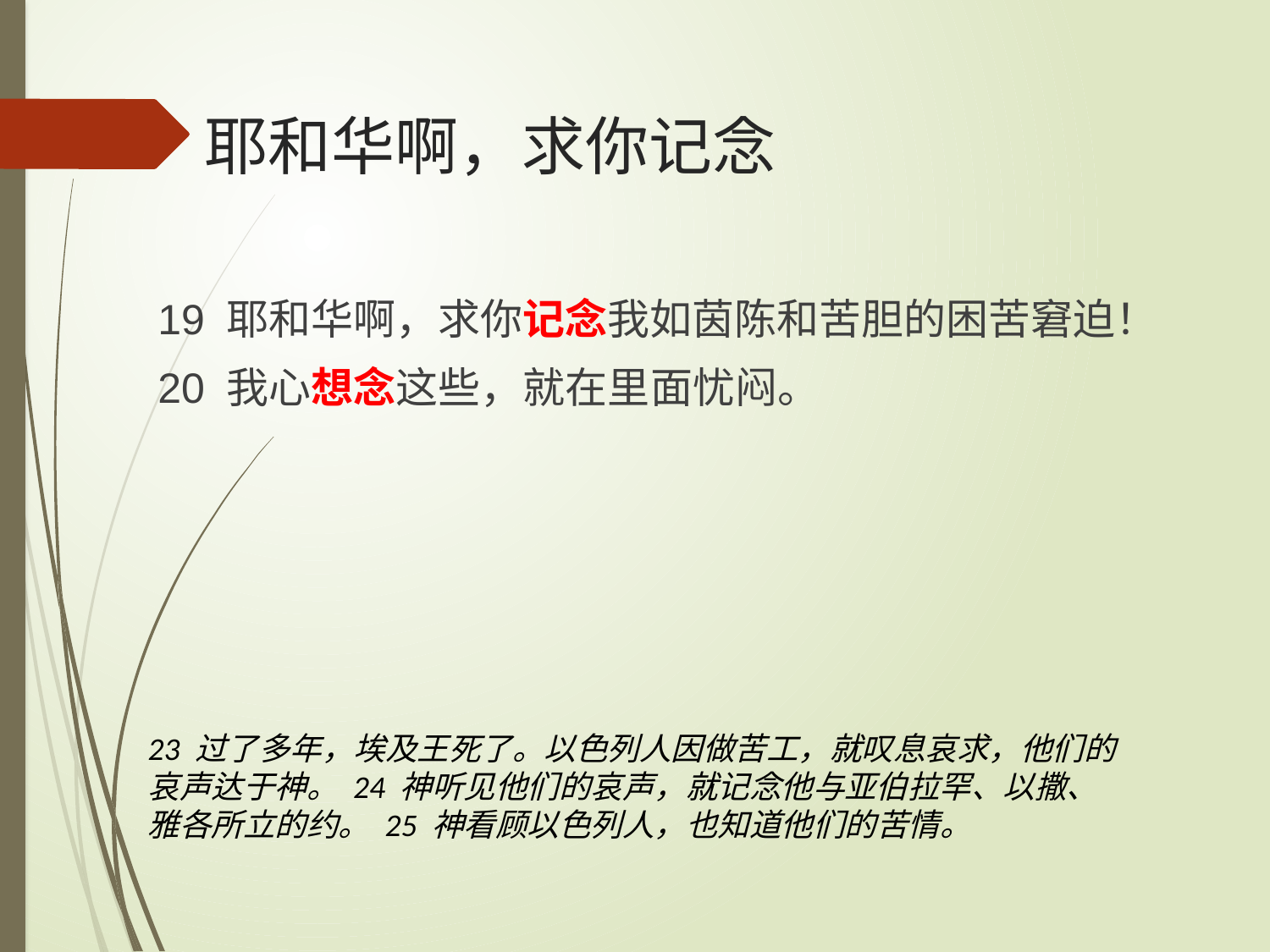

# 耶和华啊，求你记念
19 耶和华啊，求你记念我如茵陈和苦胆的困苦窘迫！
20 我心想念这些，就在里面忧闷。

23 过了多年，埃及王死了。以色列人因做苦工，就叹息哀求，他们的哀声达于神。 24 神听见他们的哀声，就记念他与亚伯拉罕、以撒、雅各所立的约。 25 神看顾以色列人，也知道他们的苦情。